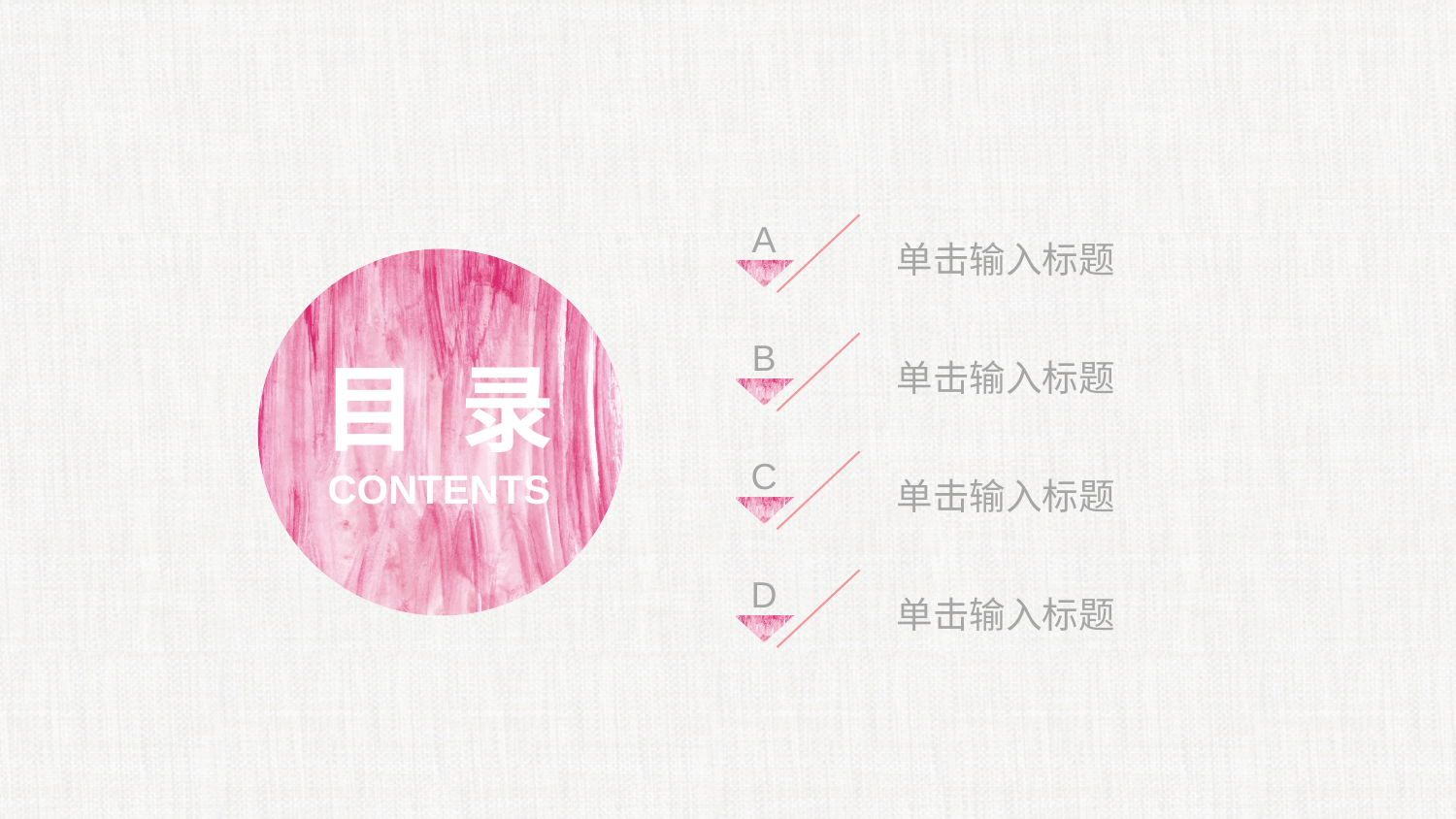

A

单击输入标题

B

单击输入标题
目  录
C

单击输入标题
CONTENTS
D

单击输入标题